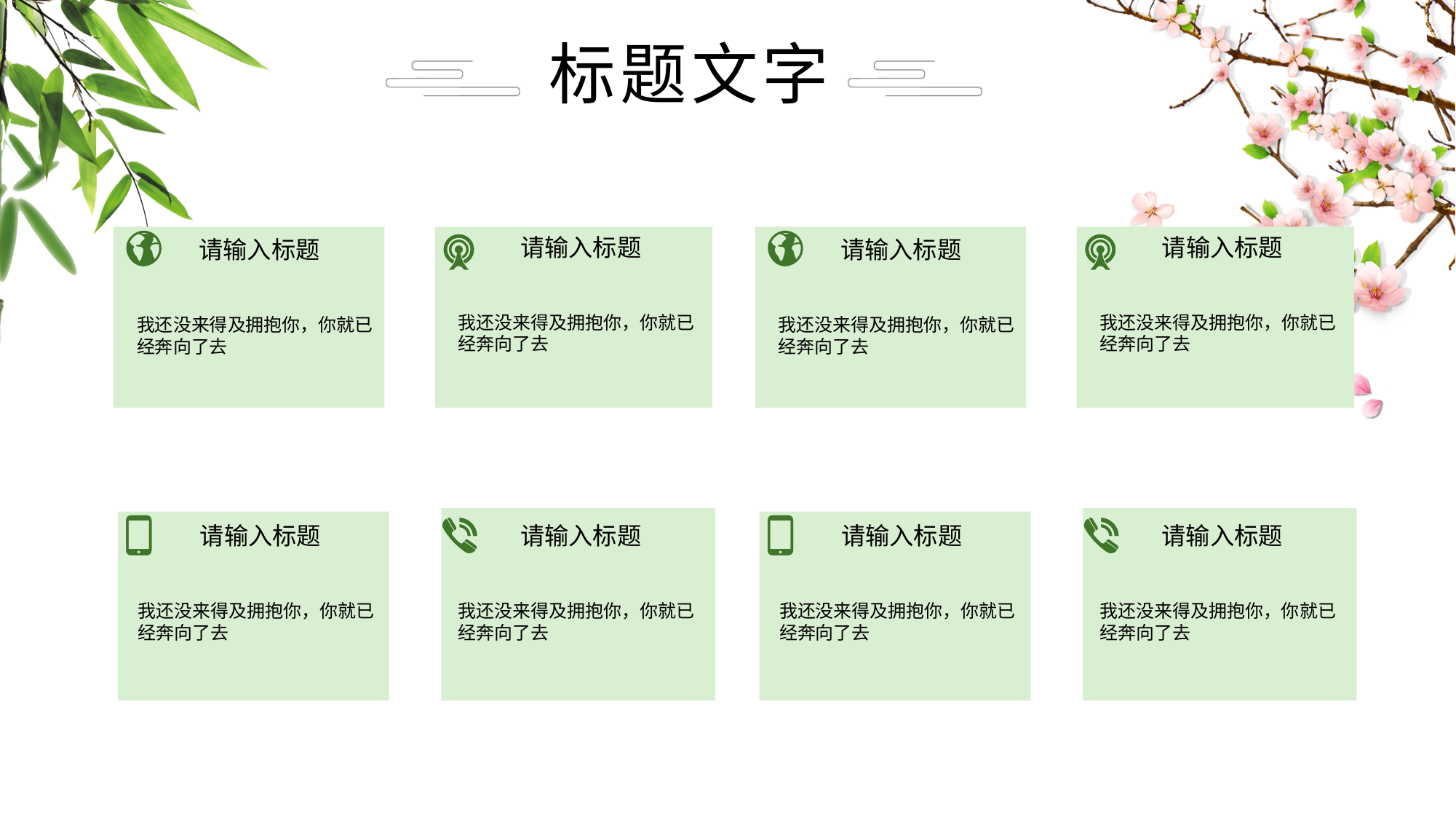

请输入标题
我还没来得及拥抱你，你就已经奔向了去

请输入标题
我还没来得及拥抱你，你就已经奔向了去

请输入标题
我还没来得及拥抱你，你就已经奔向了去

请输入标题
我还没来得及拥抱你，你就已经奔向了去

请输入标题
我还没来得及拥抱你，你就已经奔向了去

请输入标题
我还没来得及拥抱你，你就已经奔向了去

请输入标题
我还没来得及拥抱你，你就已经奔向了去

请输入标题
我还没来得及拥抱你，你就已经奔向了去